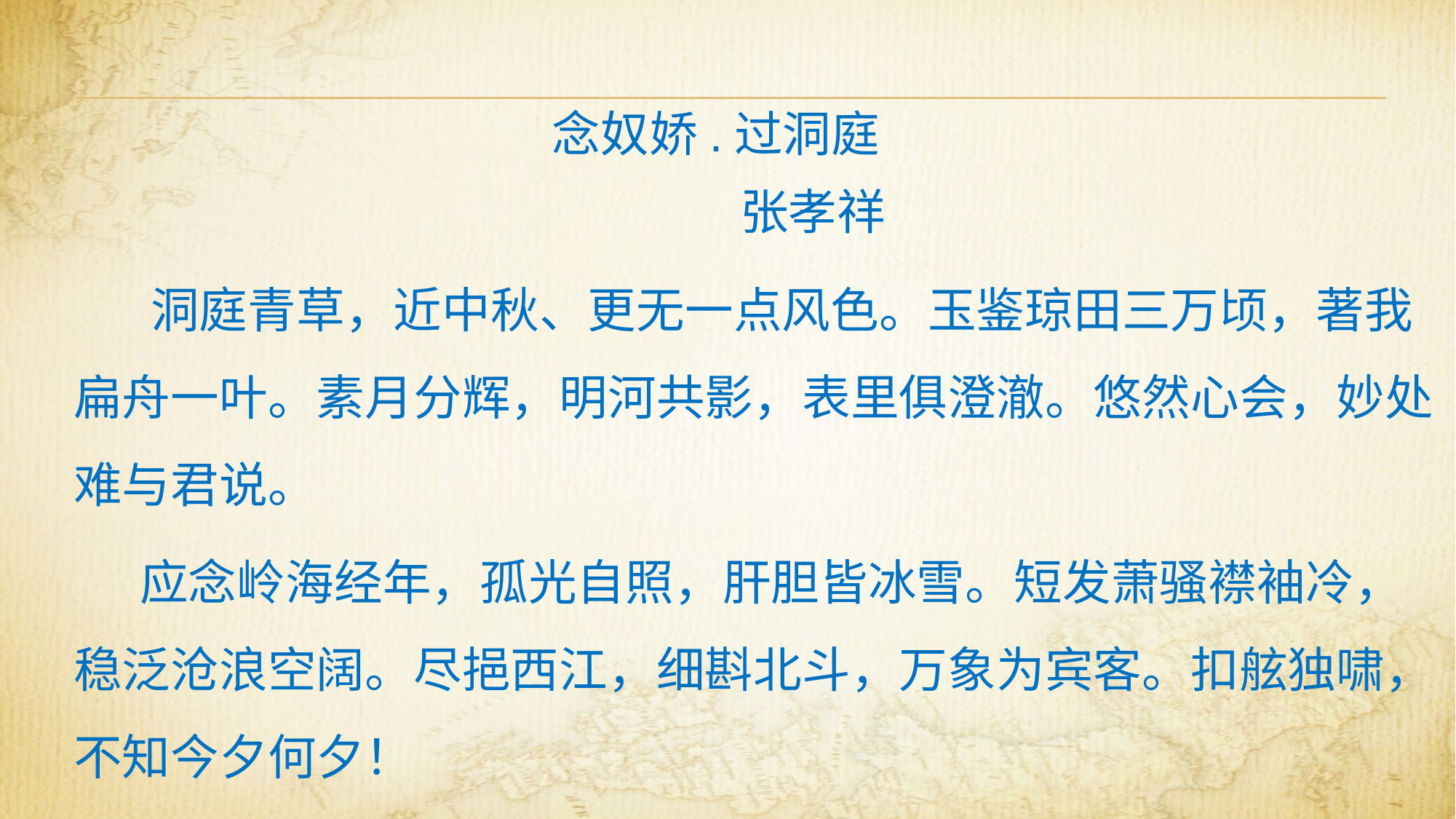

念奴娇.过洞庭
                                                            张孝祥
      洞庭青草，近中秋、更无一点风色。玉鉴琼田三万顷，著我扁舟一叶。素月分辉，明河共影，表里俱澄澈。悠然心会，妙处难与君说。
     应念岭海经年，孤光自照，肝胆皆冰雪。短发萧骚襟袖冷，稳泛沧浪空阔。尽挹西江，细斟北斗，万象为宾客。扣舷独啸，不知今夕何夕！